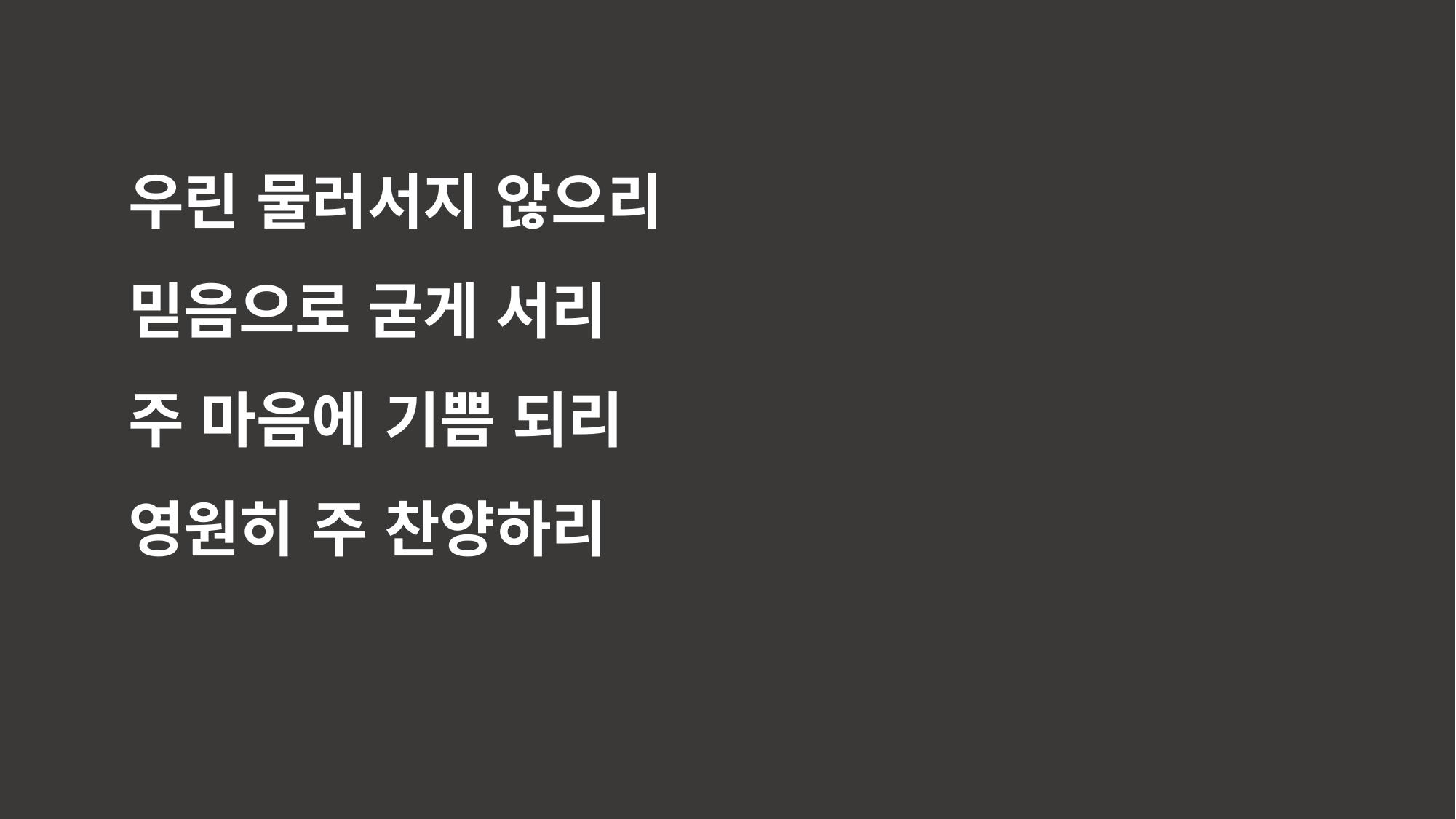

우린 물러서지 않으리
믿음으로 굳게 서리
주 마음에 기쁨 되리
영원히 주 찬양하리